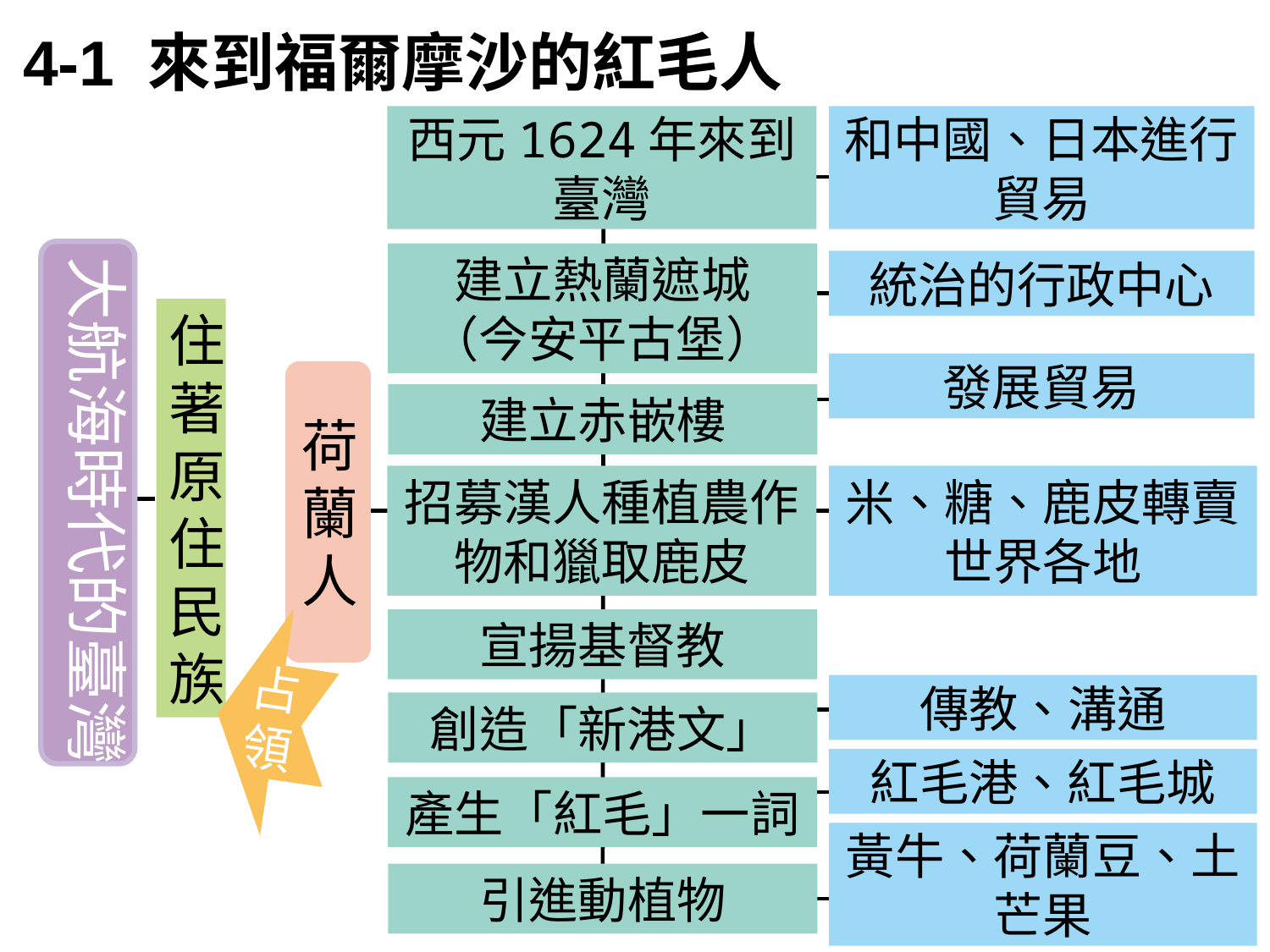

4-1 來到福爾摩沙的紅毛人
西元1624年來到
臺灣
和中國、日本進行
貿易

大航海時代的臺灣
建立熱蘭遮城
（今安平古堡）
統治的行政中心
住著原住民族
發展貿易
荷蘭人
建立赤嵌樓
招募漢人種植農作物和獵取鹿皮
米、糖、鹿皮轉賣世界各地

占
領
宣揚基督教
傳教、溝通
創造「新港文」
紅毛港、紅毛城
產生「紅毛」一詞
黃牛、荷蘭豆、土芒果
引進動植物